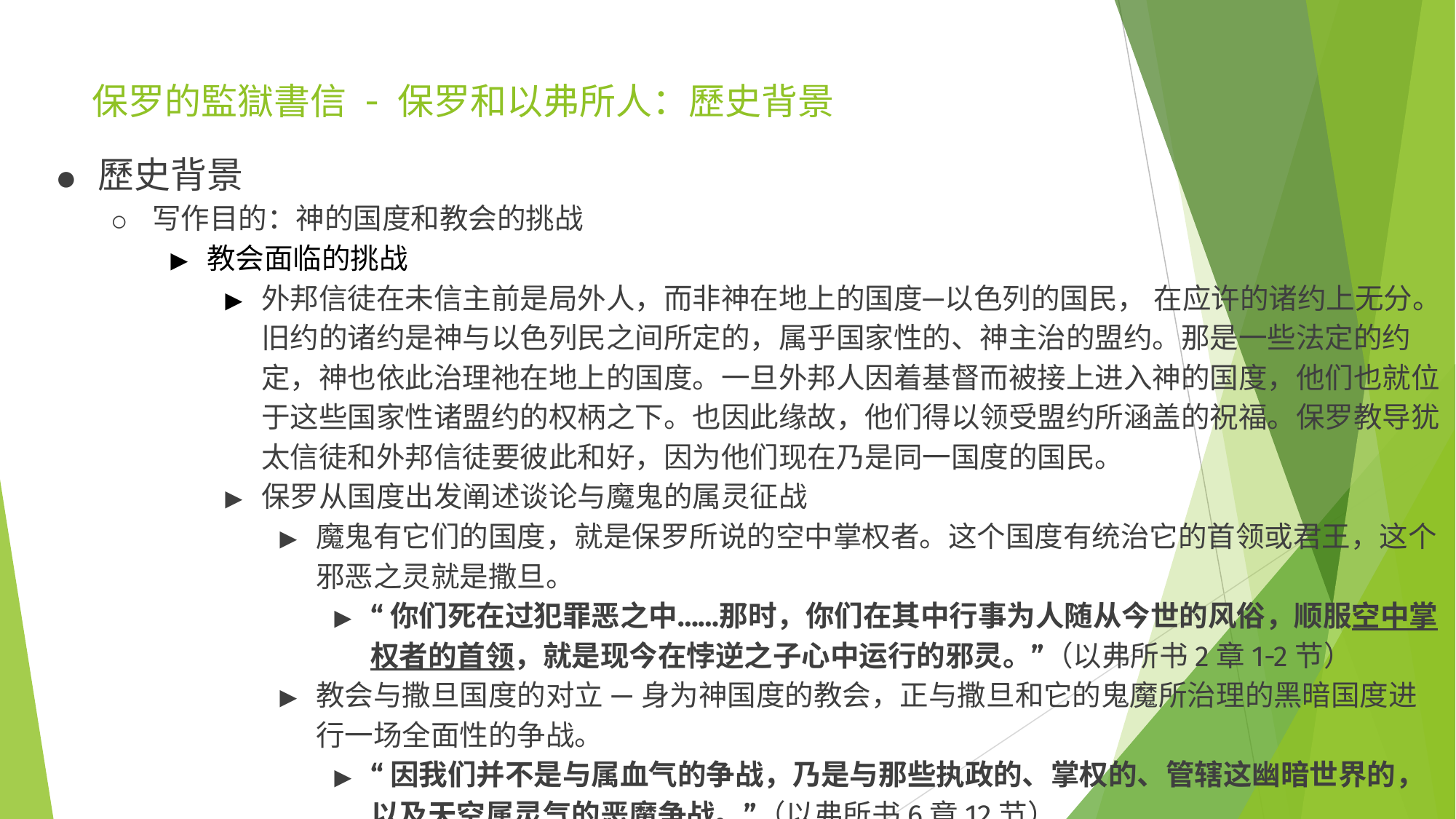

# 保罗的監獄書信 - 保罗和以弗所人：歷史背景
歷史背景
写作目的：​​神的国度​​和教会的挑战
教会面临的挑战
外邦信徒在未信主前是局外人，而非神在地上的国度—以色列的国民， 在应许的诸约上无分。 旧约的诸约是神与以色列民之间所定的，属乎国家性的、神主治的盟约。那是一些法定的约定，神也依此治理祂在地上的国度。一旦外邦人因着基督而被接上进入神的国度，他们也就位于这些国家性诸盟约的权柄之下。也因此缘故，他们得以领受盟约所涵盖的祝福。保罗教导犹太信徒和外邦信徒要彼此和好，因为他们现在乃是同一国度的国民。
保罗从国度出发阐述谈论与魔鬼的属灵征战
魔鬼有它们的国度，就是保罗所说的空中掌权者。这个国度有统治它的首领或君王，这个邪恶之灵就是撒旦。
“你们死在过犯罪恶之中……那时，你们在其中行事为人随从今世的风俗，顺服空中掌权者的首领，就是现今在悖逆之子心中运行的邪灵。”（以弗所书2章1-2节）
教会与撒旦国度的对立 — 身为神国度的教会，正与撒旦和它的鬼魔所治理的黑暗国度进行一场全面性的争战。​​
“因我们并不是与属血气的争战，乃是与那些执政的、掌权的、管辖这幽暗世界的，以及天空属灵气的恶魔争战。”（以弗所书6章12节）​​